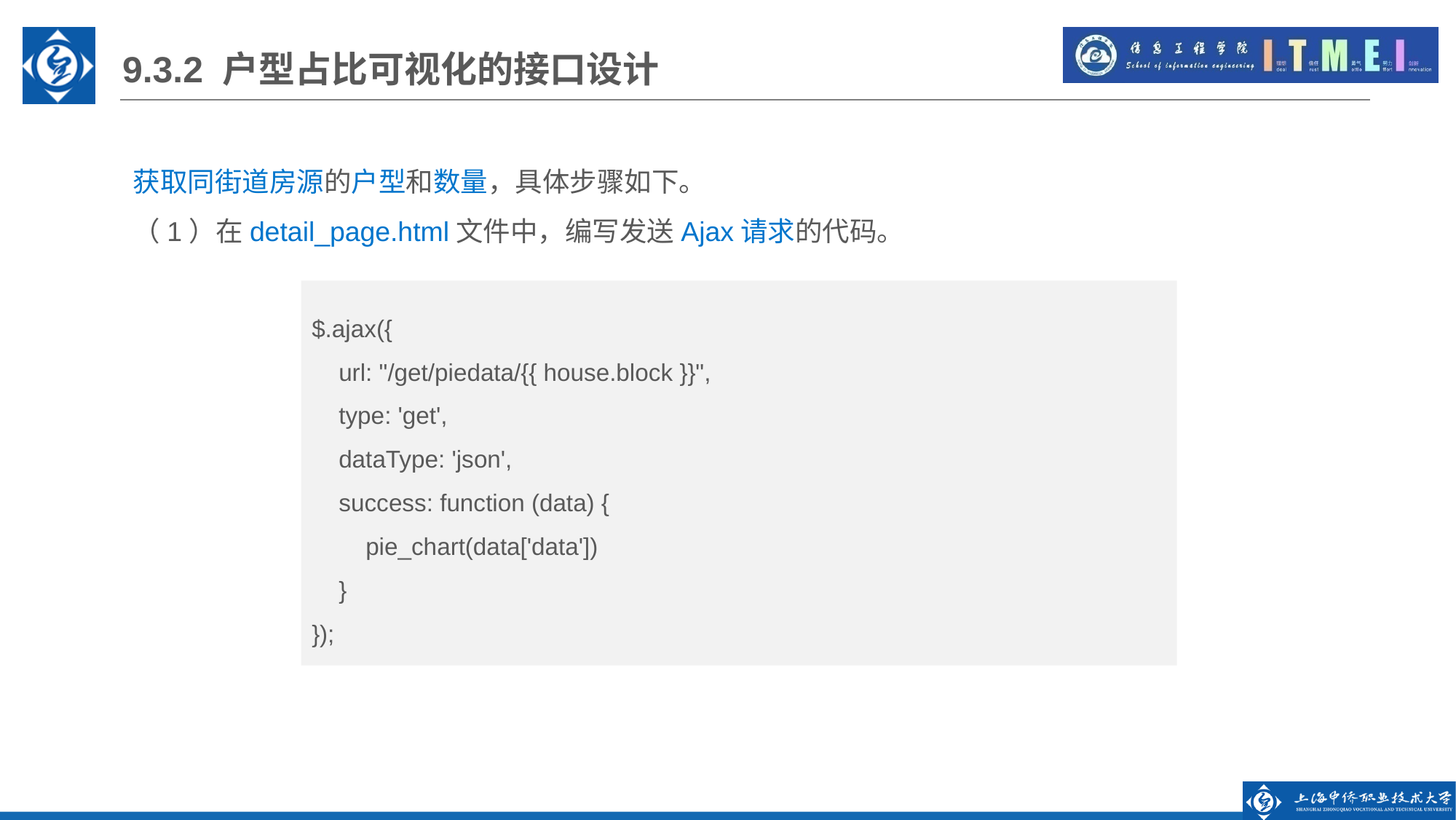

9.3.2 户型占比可视化的接口设计
获取同街道房源的户型和数量，具体步骤如下。
（1）在detail_page.html文件中，编写发送Ajax请求的代码。
$.ajax({
    url: "/get/piedata/{{ house.block }}",
    type: 'get',
    dataType: 'json',
    success: function (data) {
        pie_chart(data['data'])
    }
});